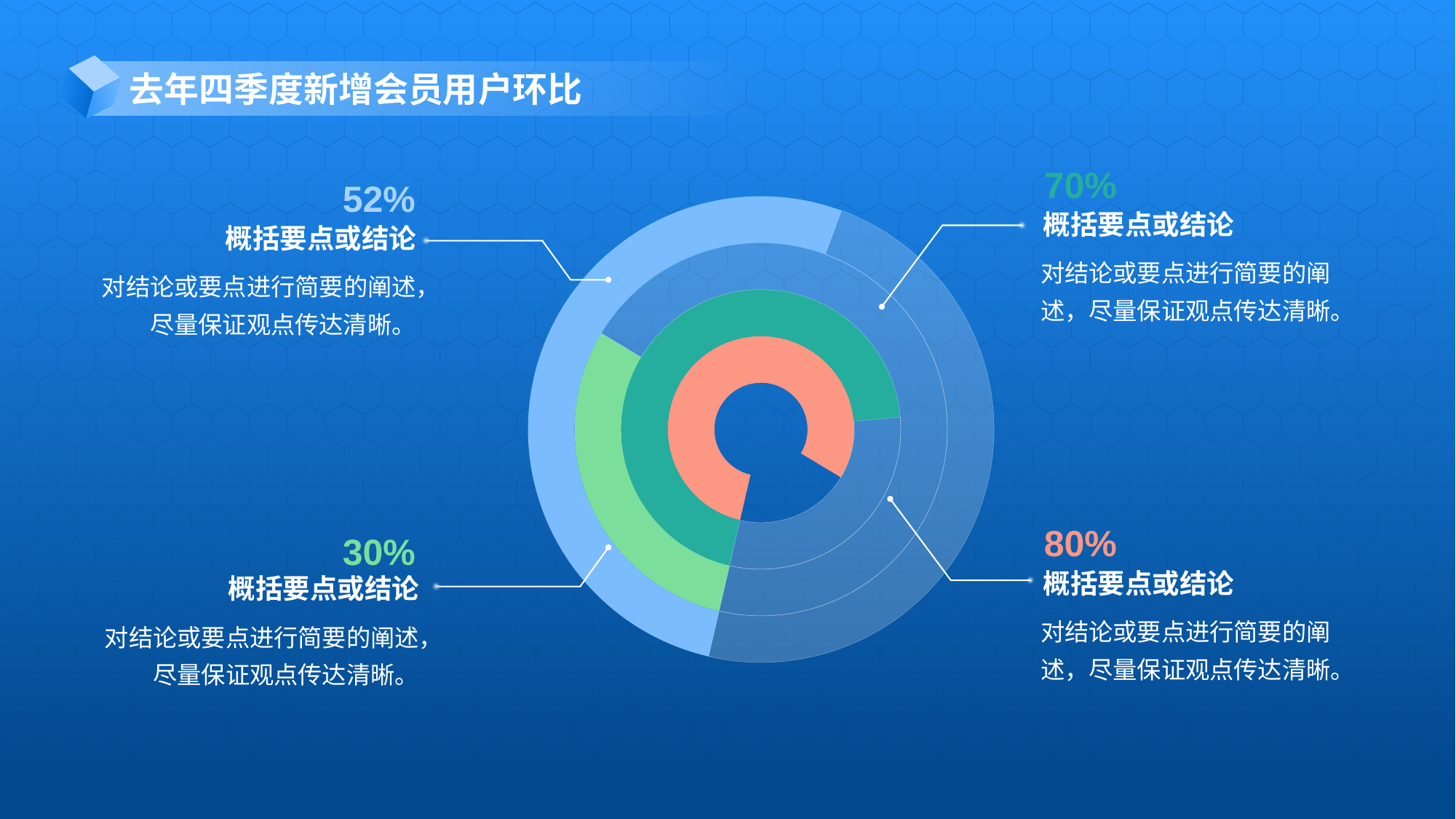

去年四季度新增会员用户环比
70%
52%

### Chart

| Category | 最内环 | 第二环 | 第三环 | 第四环 |
|---|---|---|---|---|
| 颜色部分 | 0.8 | 0.7 | 0.3 | 0.52 |
| 无色部分 | 0.2 | 0.3 | 0.7 | 0.48 |
概括要点或结论
概括要点或结论

对结论或要点进行简要的阐述，尽量保证观点传达清晰。
对结论或要点进行简要的阐述，尽量保证观点传达清晰。

80%
30%

概括要点或结论
概括要点或结论
对结论或要点进行简要的阐述，尽量保证观点传达清晰。
对结论或要点进行简要的阐述，尽量保证观点传达清晰。